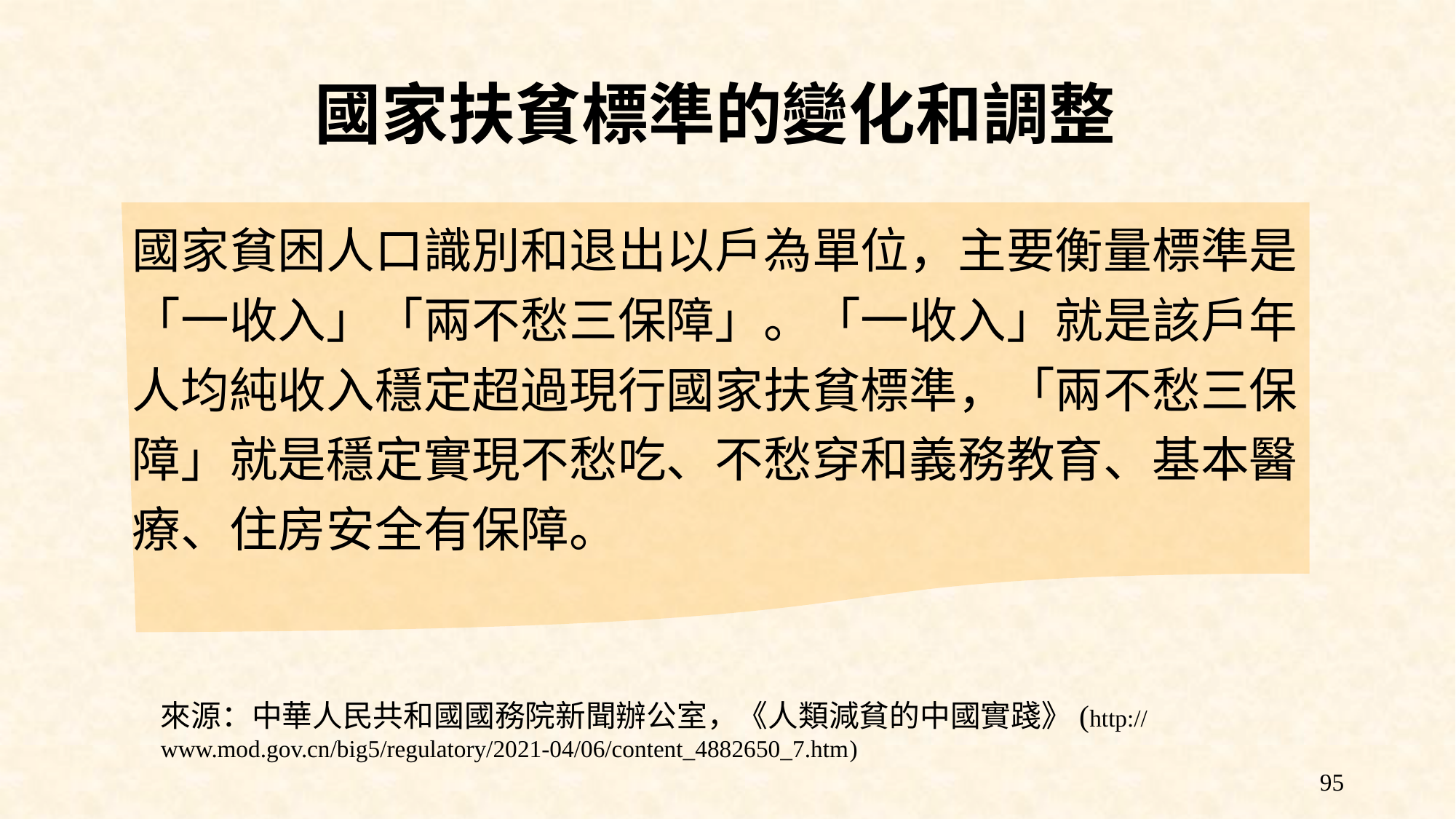

國家扶貧標準的變化和調整
國家貧困人口識別和退出以戶為單位，主要衡量標準是「一收入」「兩不愁三保障」。「一收入」就是該戶年人均純收入穩定超過現行國家扶貧標準，「兩不愁三保障」就是穩定實現不愁吃、不愁穿和義務教育、基本醫療、住房安全有保障。

來源：中華人民共和國國務院新聞辦公室，《人類減貧的中國實踐》(http://www.mod.gov.cn/big5/regulatory/2021-04/06/content_4882650_7.htm)
95